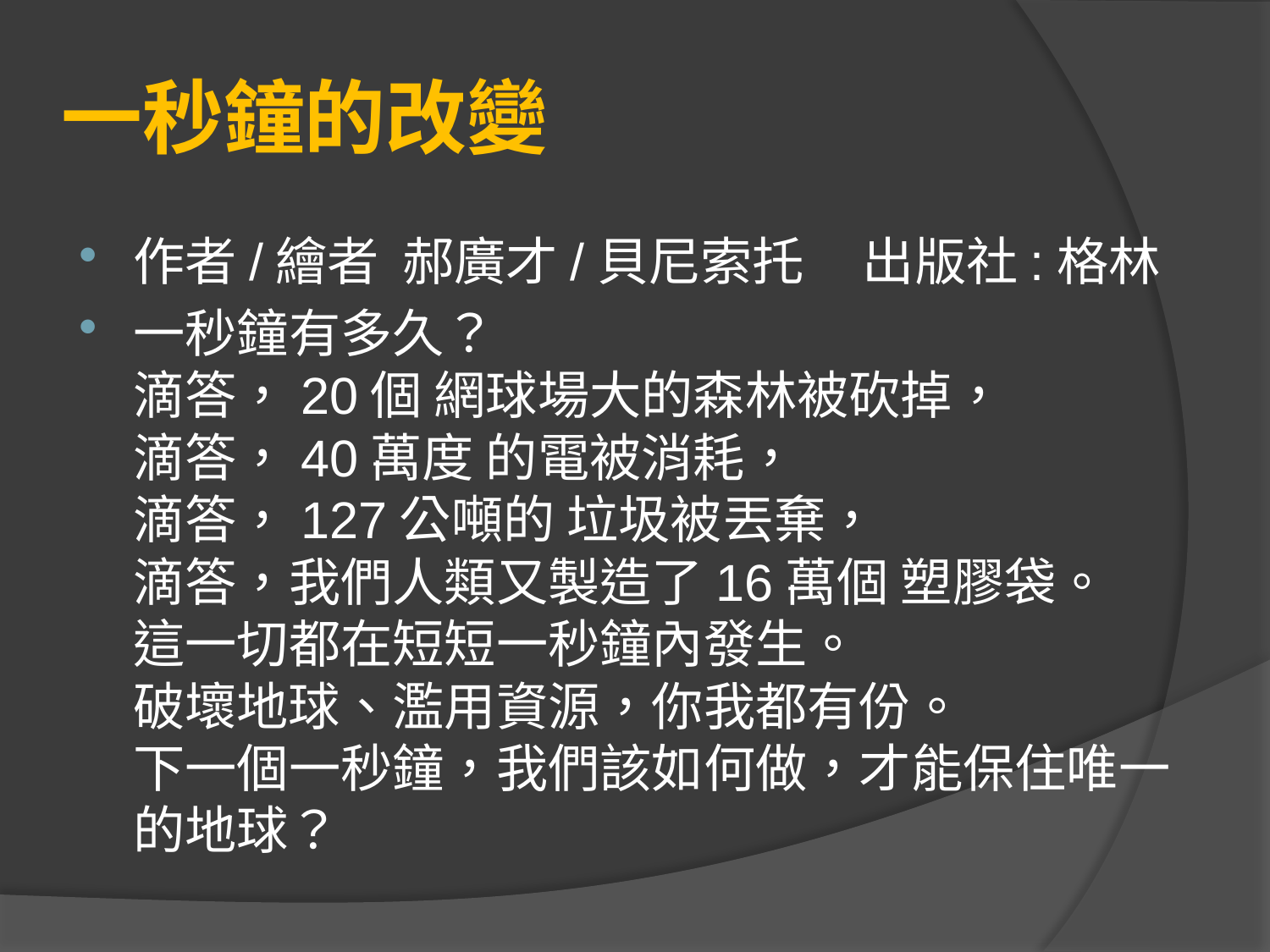

# 一秒鐘的改變
作者/繪者  郝廣才/貝尼索托     出版社:格林
一秒鐘有多久？
滴答，20個 網球場大的森林被砍掉，
滴答，40萬度 的電被消耗，
滴答，127公噸的 垃圾被丟棄，
滴答，我們人類又製造了16萬個 塑膠袋。
這一切都在短短一秒鐘內發生。
破壞地球、濫用資源，你我都有份。
下一個一秒鐘，我們該如何做，才能保住唯一的地球？